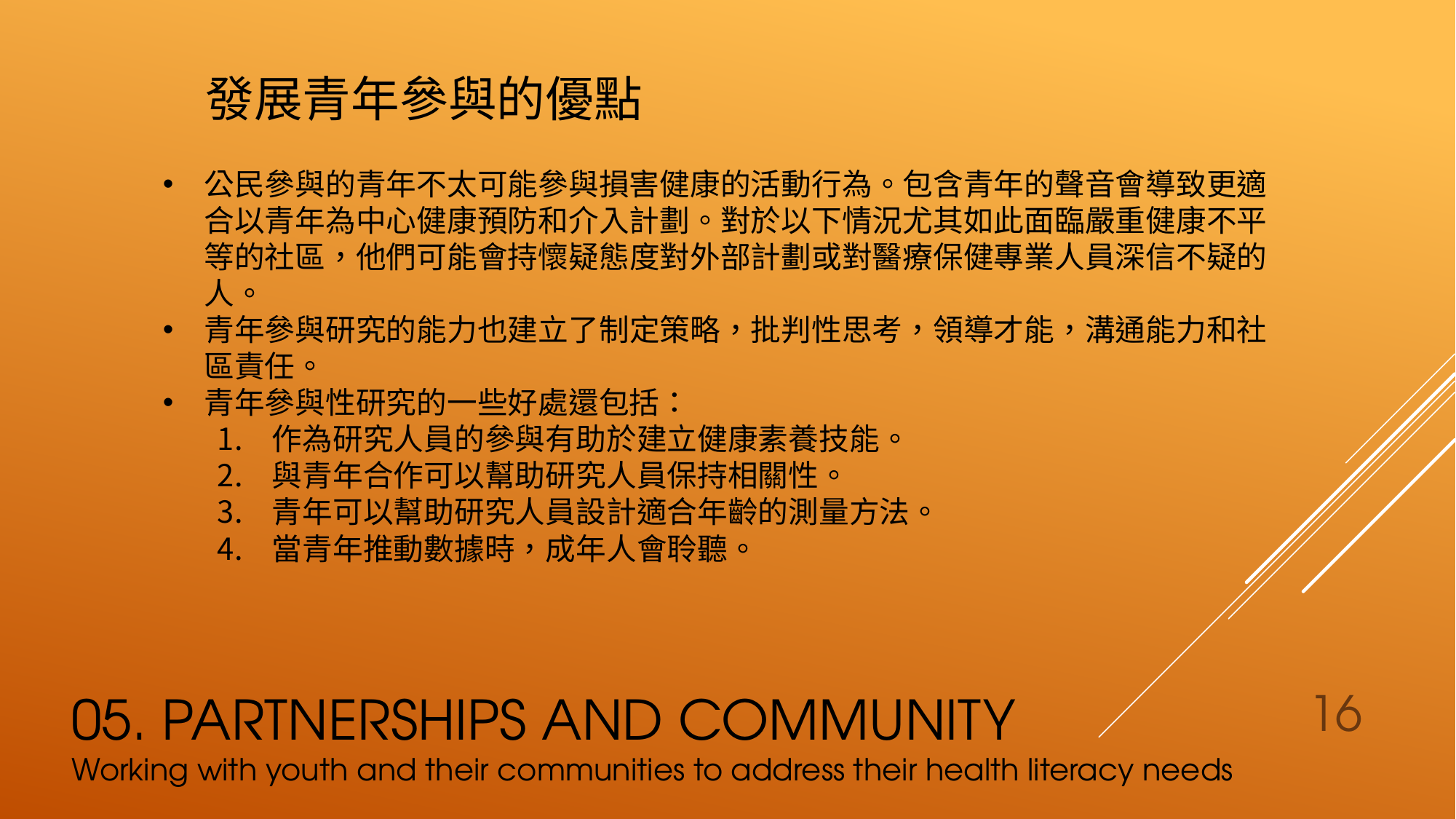

發展青年參與的優點
公民參與的青年不太可能參與損害健康的活動行為。包含青年的聲音會導致更適合以青年為中心健康預防和介入計劃。對於以下情況尤其如此面臨嚴重健康不平等的社區，他們可能會持懷疑態度對外部計劃或對醫療保健專業人員深信不疑的人。
青年參與研究的能力也建立了制定策略，批判性思考，領導才能，溝通能力和社區責任。
青年參與性研究的一些好處還包括：
作為研究人員的參與有助於建立健康素養技能。
與青年合作可以幫助研究人員保持相關性。
青年可以幫助研究人員設計適合年齡的測量方法。
當青年推動數據時，成年人會聆聽。

# 05. PARTNERSHIPS AND COMMUNITY Working with youth and their communities to address their health literacy needs
16